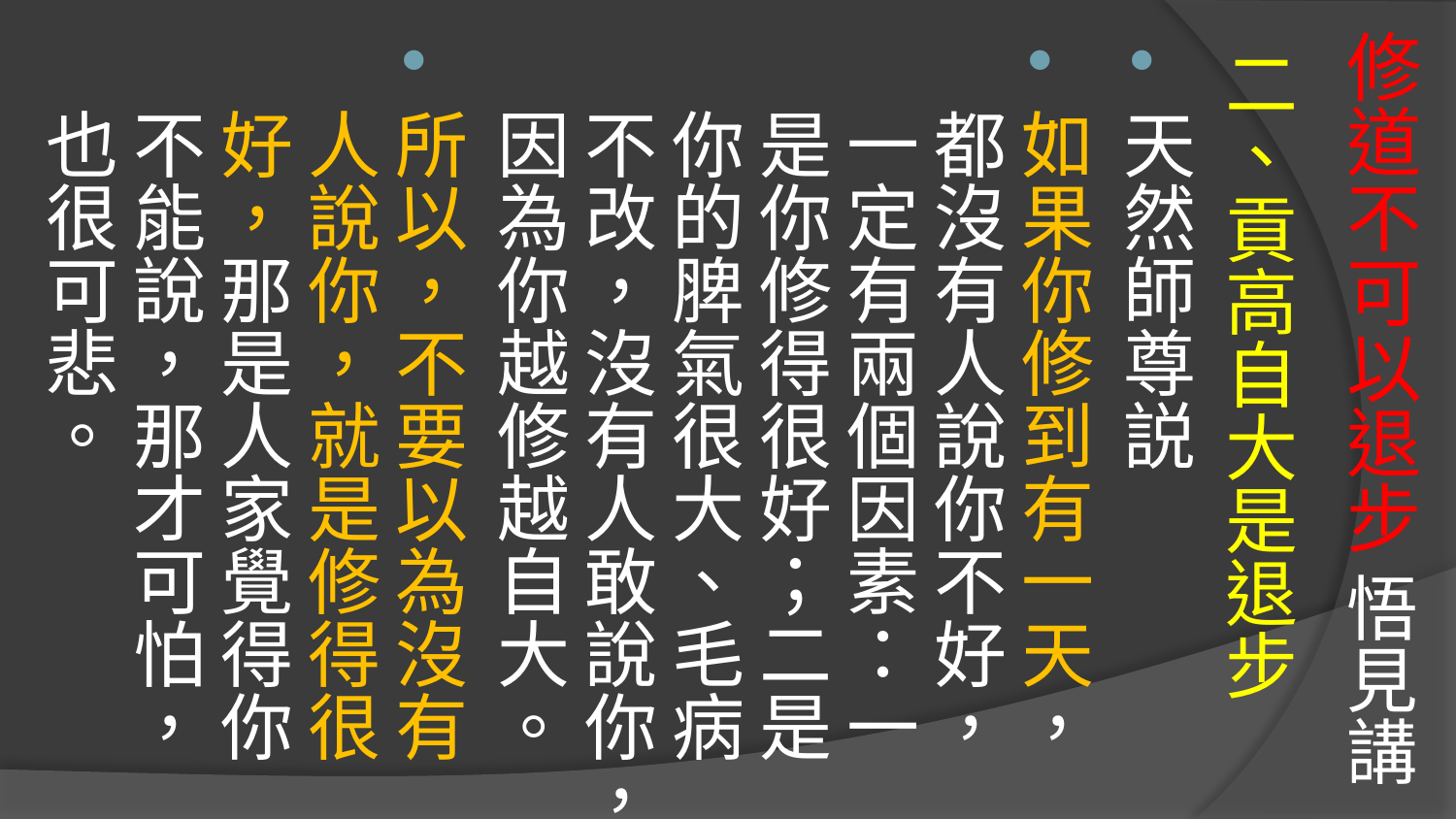

# 修道不可以退步 悟見講
二、貢高自大是退步
天然師尊説
如果你修到有一天，都沒有人說你不好，一定有兩個因素：一是你修得很好；二是你的脾氣很大、毛病不改，沒有人敢說你，因為你越修越自大。
所以，不要以為沒有人說你，就是修得很好，那是人家覺得你不能說，那才可怕，也很可悲。